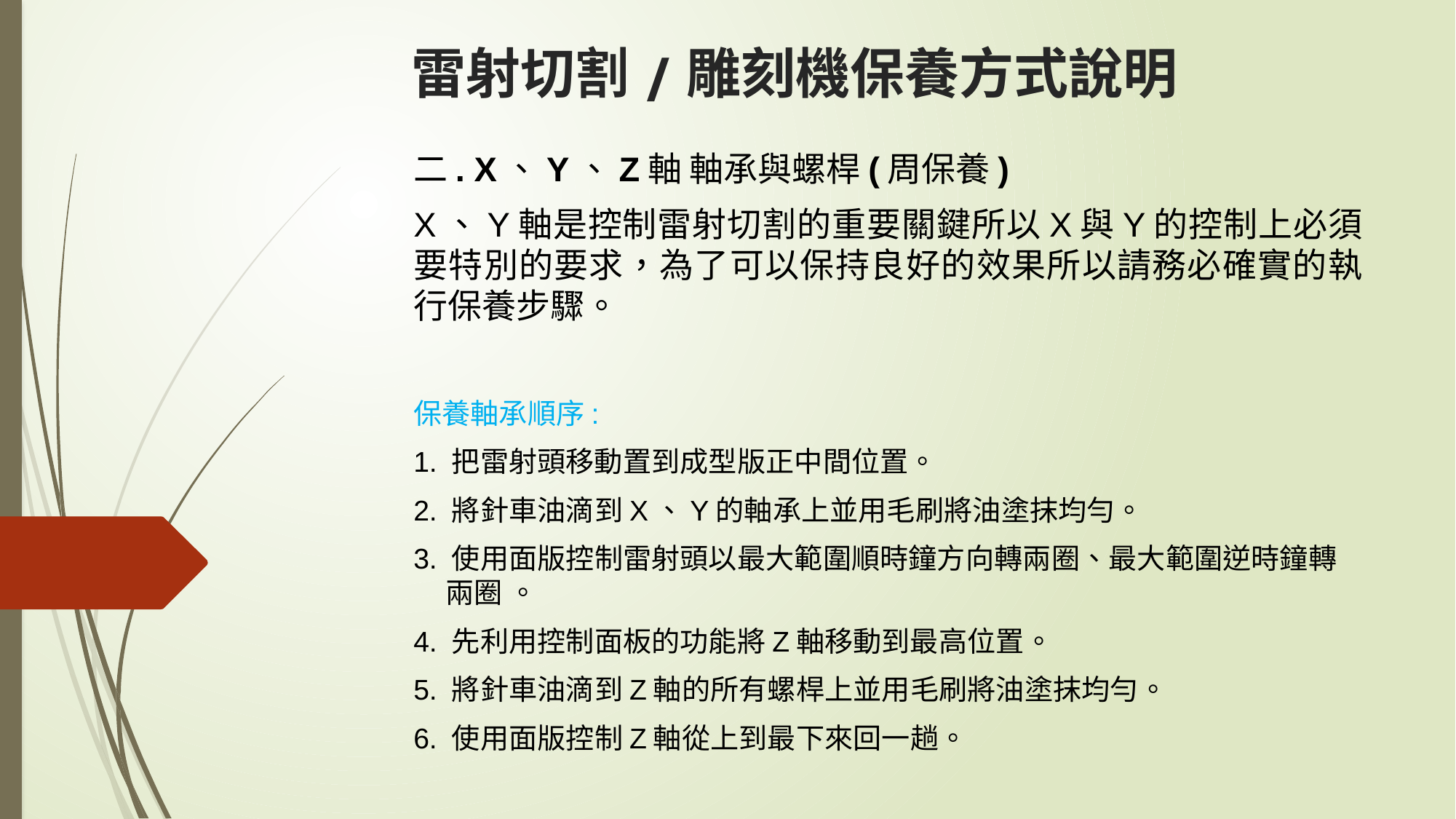

# 雷射切割/雕刻機保養方式說明
二. X、Y、Z軸 軸承與螺桿(周保養)
X、Y軸是控制雷射切割的重要關鍵所以X與Y的控制上必須要特別的要求，為了可以保持良好的效果所以請務必確實的執行保養步驟。

保養軸承順序:
1. 把雷射頭移動置到成型版正中間位置。
2. 將針車油滴到X、Y的軸承上並用毛刷將油塗抹均勻。
3. 使用面版控制雷射頭以最大範圍順時鐘方向轉兩圈、最大範圍逆時鐘轉兩圈 。
4. 先利用控制面板的功能將Z軸移動到最高位置。
5. 將針車油滴到Z軸的所有螺桿上並用毛刷將油塗抹均勻。
6. 使用面版控制Z軸從上到最下來回一趟。